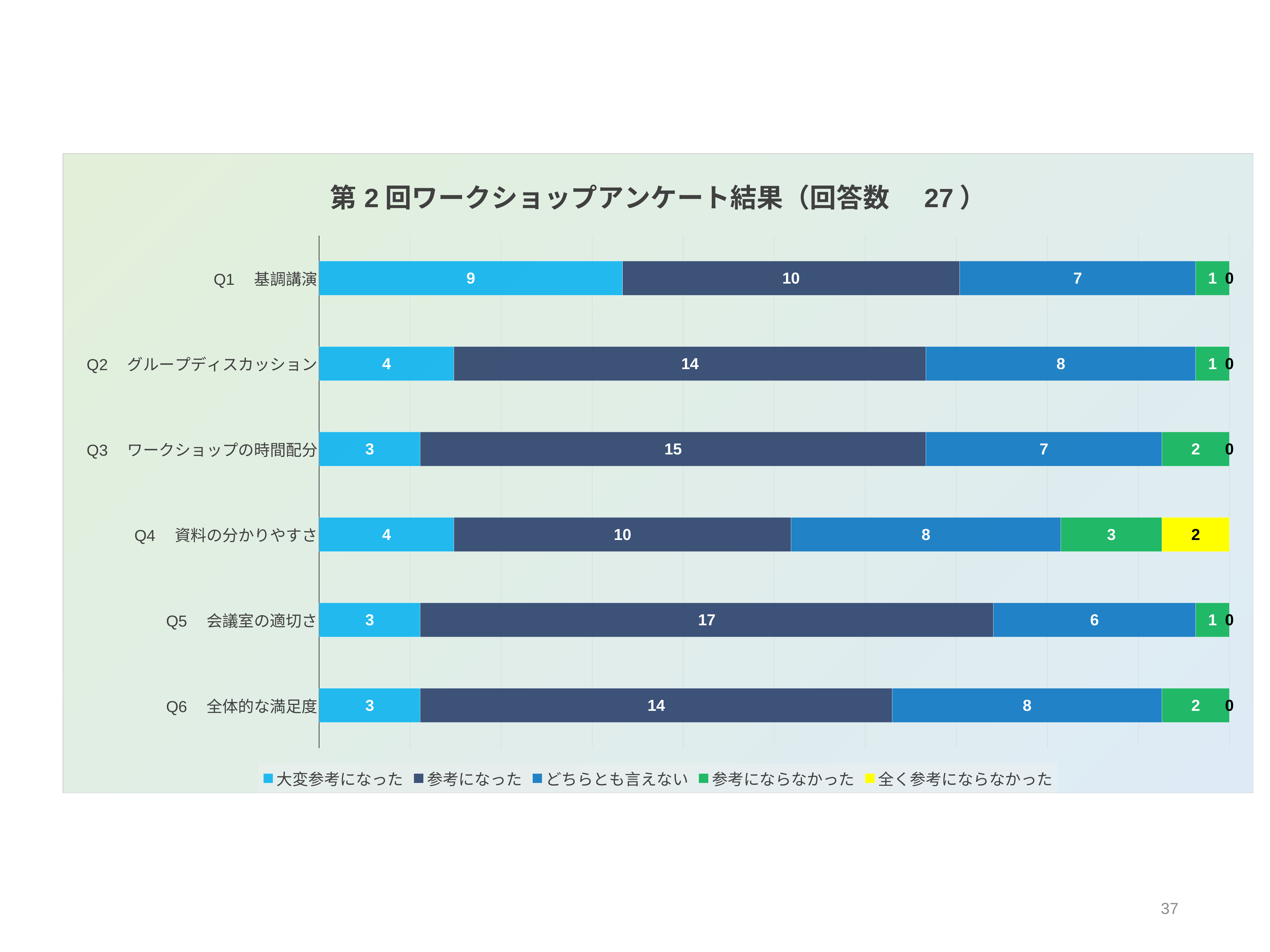

### Chart: 第2回ワークショップアンケート結果（回答数　27）

| Category | 大変参考になった | 参考になった | どちらとも言えない | 参考にならなかった | 全く参考にならなかった |
|---|---|---|---|---|---|
| Q6　全体的な満足度 | 3.0 | 14.0 | 8.0 | 2.0 | 0.0 |
| Q5　会議室の適切さ | 3.0 | 17.0 | 6.0 | 1.0 | 0.0 |
| Q4　資料の分かりやすさ | 4.0 | 10.0 | 8.0 | 3.0 | 2.0 |
| Q3　ワークショップの時間配分 | 3.0 | 15.0 | 7.0 | 2.0 | 0.0 |
| Q2　グループディスカッション | 4.0 | 14.0 | 8.0 | 1.0 | 0.0 |
| Q1　基調講演 | 9.0 | 10.0 | 7.0 | 1.0 | 0.0 |
37